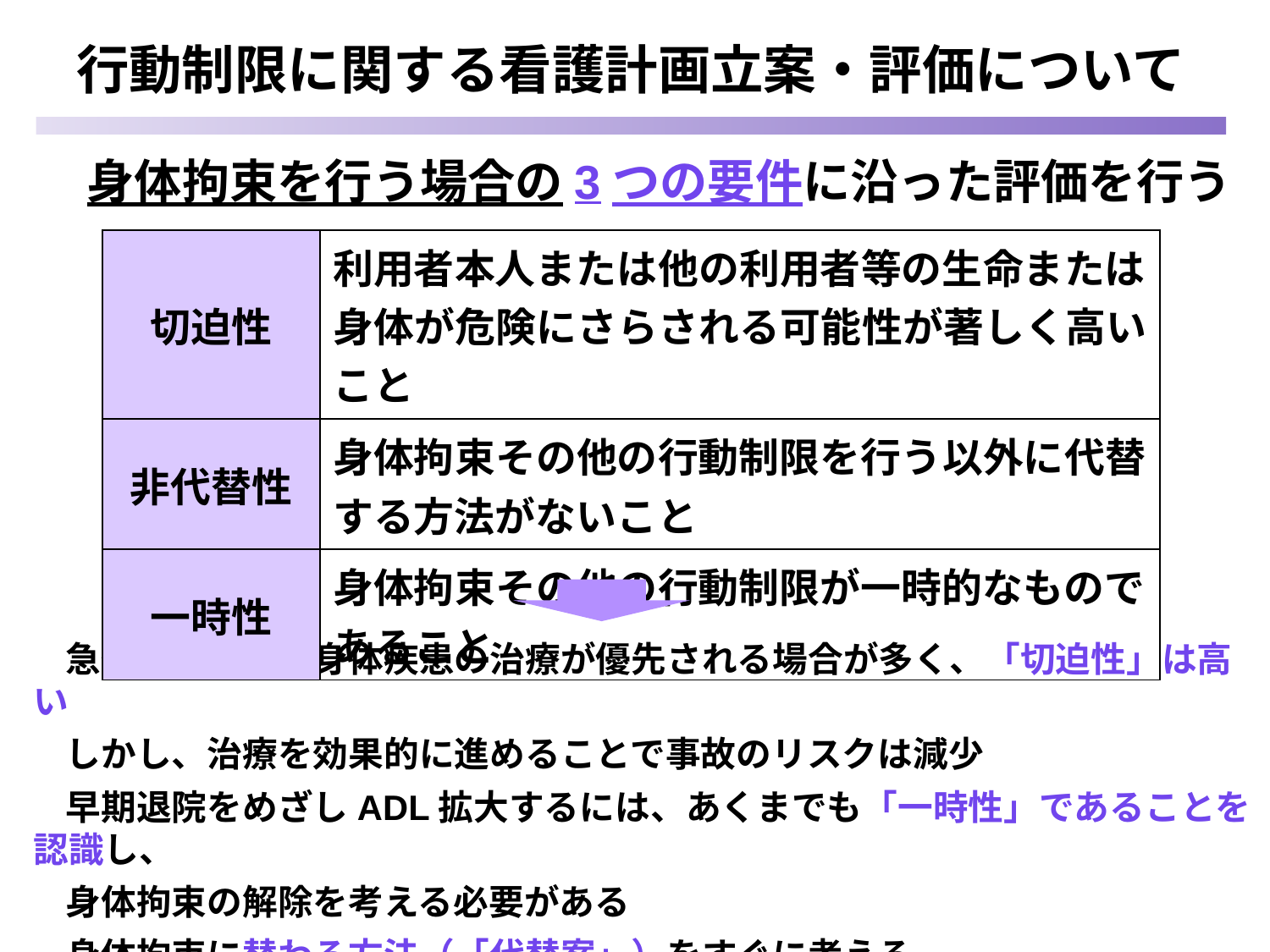

# 行動制限に関する看護計画立案・評価について

    身体拘束を行う場合の3つの要件に沿った評価を行う

   急性期病院では身体疾患の治療が優先される場合が多く、「切迫性」は高い
   しかし、治療を効果的に進めることで事故のリスクは減少
   早期退院をめざしADL拡大するには、あくまでも「一時性」であることを認識し、
   身体拘束の解除を考える必要がある
   身体拘束に替わる方法（「代替案」）をすぐに考える
| 切迫性 | 利用者本人または他の利用者等の生命または 身体が危険にさらされる可能性が著しく高いこと |
| --- | --- |
| 非代替性 | 身体拘束その他の行動制限を行う以外に代替 する方法がないこと |
| 一時性 | 身体拘束その他の行動制限が一時的なもので あること |